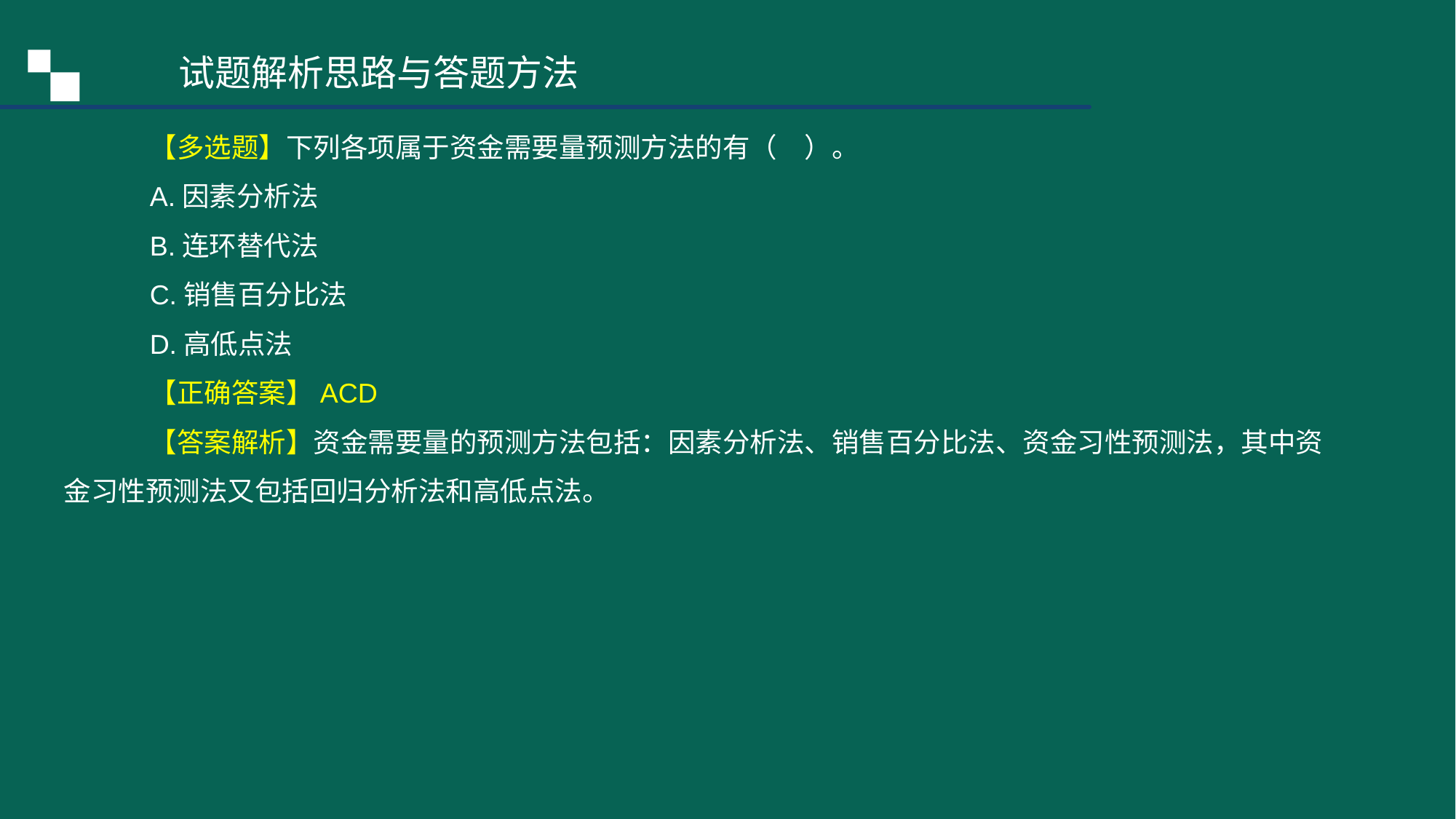

试题解析思路与答题方法
【多选题】下列各项属于资金需要量预测方法的有（　）。
A.因素分析法
B.连环替代法
C.销售百分比法
D.高低点法
【正确答案】ACD
【答案解析】资金需要量的预测方法包括：因素分析法、销售百分比法、资金习性预测法，其中资金习性预测法又包括回归分析法和高低点法。